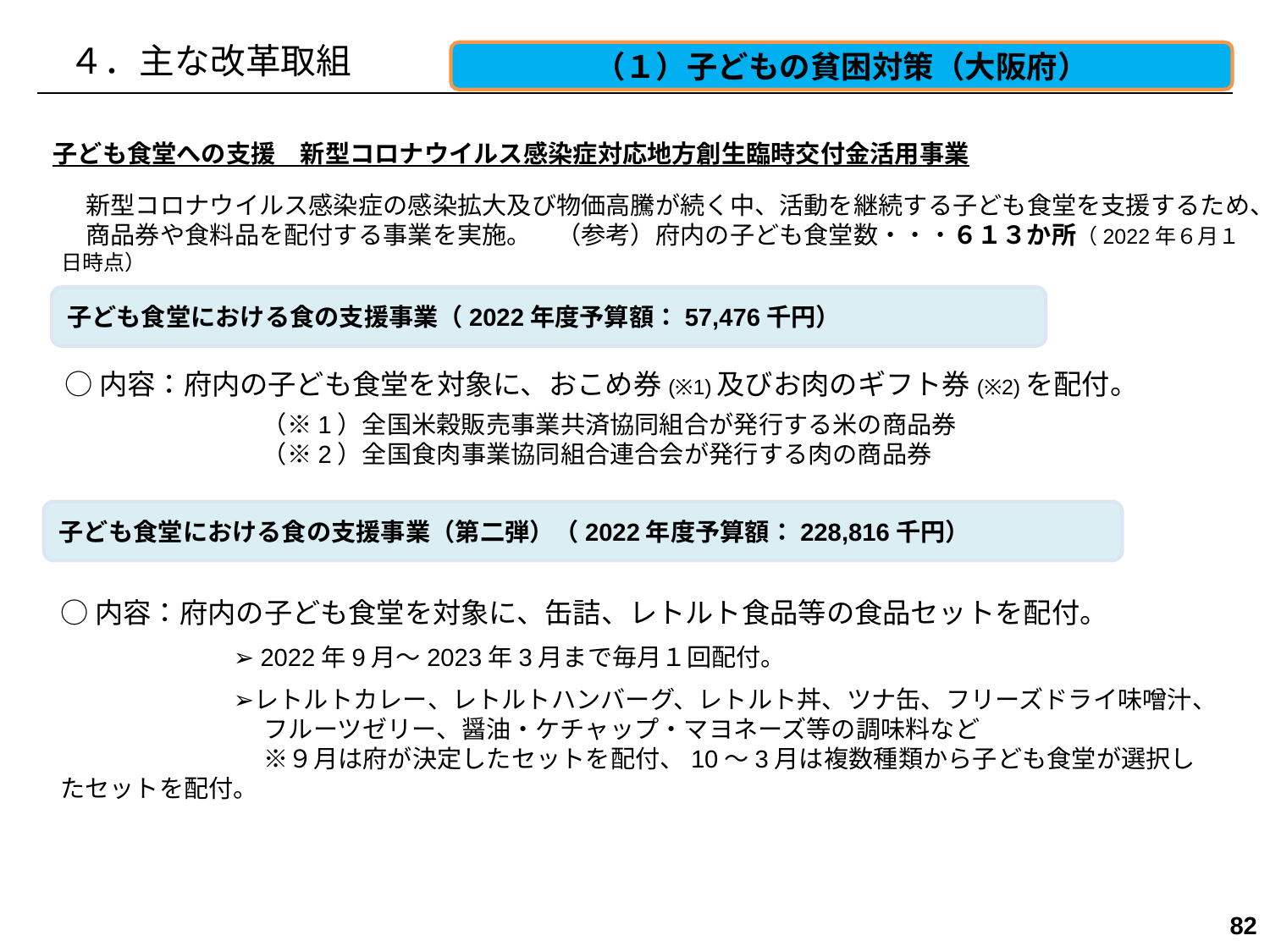

４．主な改革取組
（１）子どもの貧困対策（大阪府）
子ども食堂への支援　新型コロナウイルス感染症対応地方創生臨時交付金活用事業
　新型コロナウイルス感染症の感染拡大及び物価高騰が続く中、活動を継続する子ども食堂を支援するため、
　商品券や食料品を配付する事業を実施。　（参考）府内の子ども食堂数・・・６１３か所（2022年６月１日時点）
子ども食堂における食の支援事業（2022年度予算額：57,476千円）
○内容：府内の子ども食堂を対象に、おこめ券(※1)及びお肉のギフト券(※2)を配付。

　　　　　　　　（※1）全国米穀販売事業共済協同組合が発行する米の商品券
　　　　　　　　（※2）全国食肉事業協同組合連合会が発行する肉の商品券
子ども食堂における食の支援事業（第二弾）（2022年度予算額：228,816千円）

○内容：府内の子ども食堂を対象に、缶詰、レトルト食品等の食品セットを配付。

　　　　　　　➢2022年9月～2023年3月まで毎月１回配付。

　　　　　　　➢レトルトカレー、レトルトハンバーグ、レトルト丼、ツナ缶、フリーズドライ味噌汁、
　　　　　　　 　フルーツゼリー、醤油・ケチャップ・マヨネーズ等の調味料など
　　　　　　　 　※９月は府が決定したセットを配付、10～3月は複数種類から子ども食堂が選択したセットを配付。
82